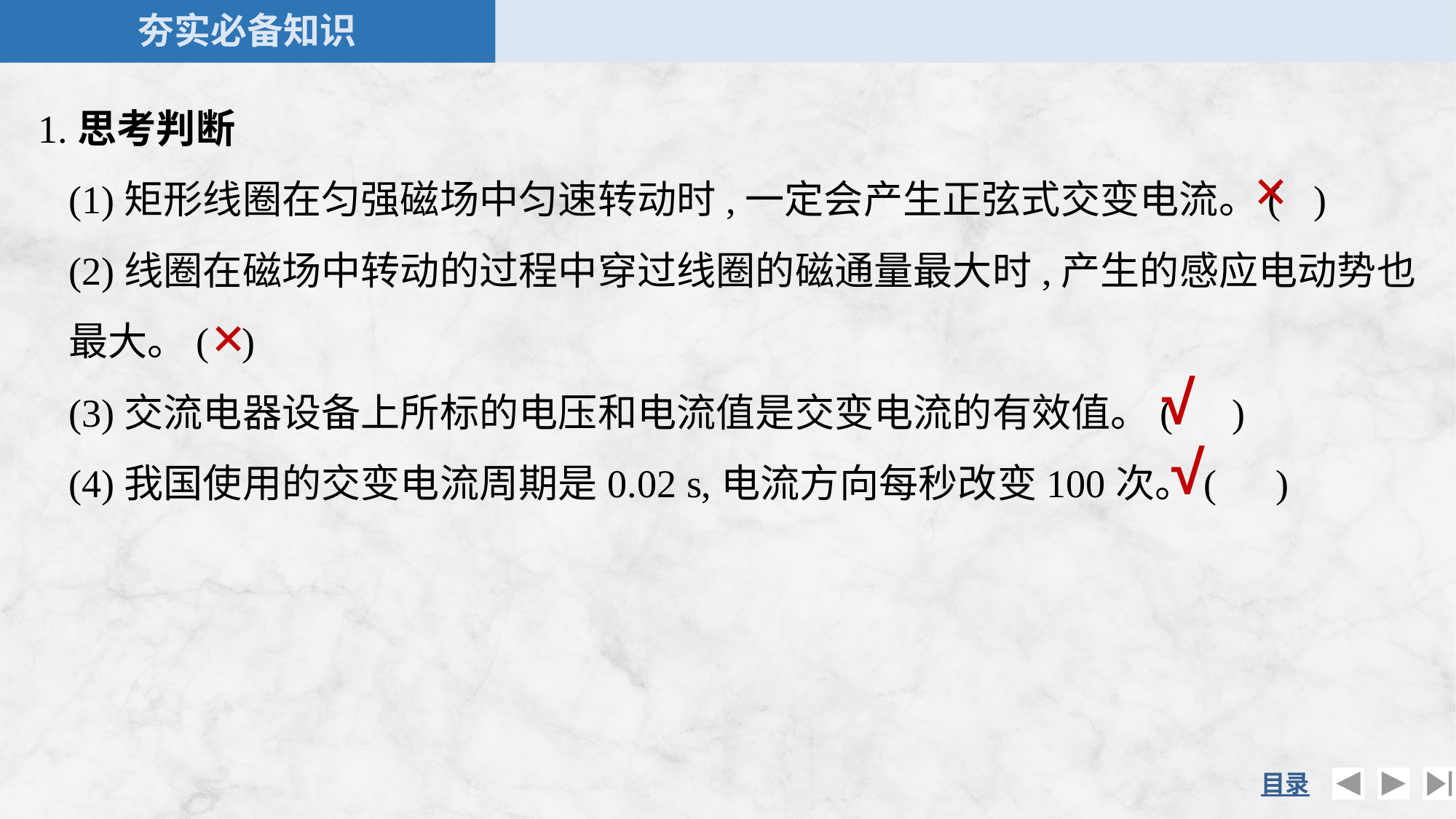

1.思考判断
	(1)矩形线圈在匀强磁场中匀速转动时,一定会产生正弦式交变电流。(   )
	(2)线圈在磁场中转动的过程中穿过线圈的磁通量最大时,产生的感应电动势也最大。(   )
	(3)交流电器设备上所标的电压和电流值是交变电流的有效值。(      )
	(4)我国使用的交变电流周期是0.02 s,电流方向每秒改变100次。(      )
×
×
√
√